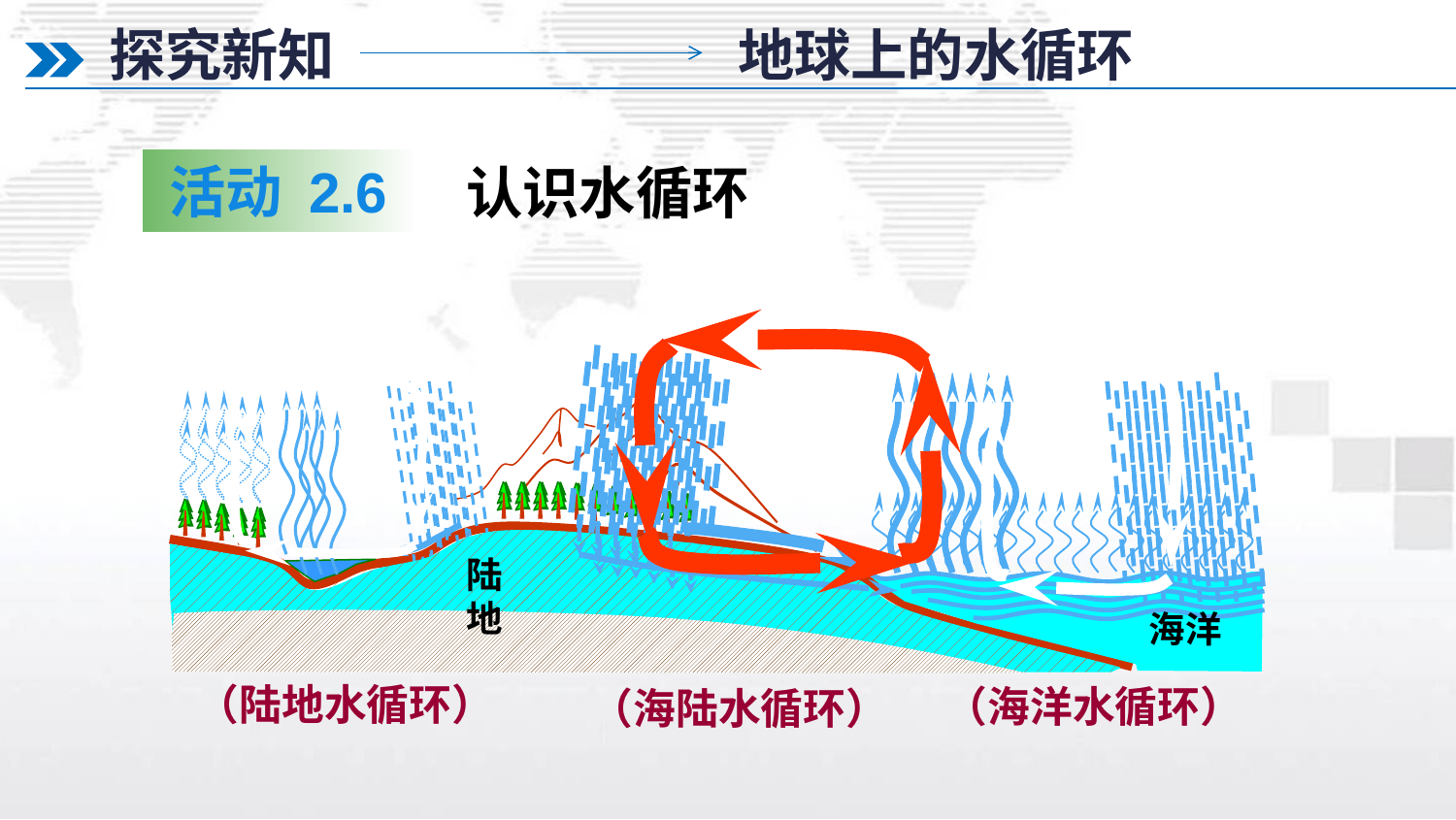

地球上的水循环
# 探究新知

活动 2.6
认识水循环

陆地

海洋

（陆地水循环）
（海洋水循环）
（海陆水循环）